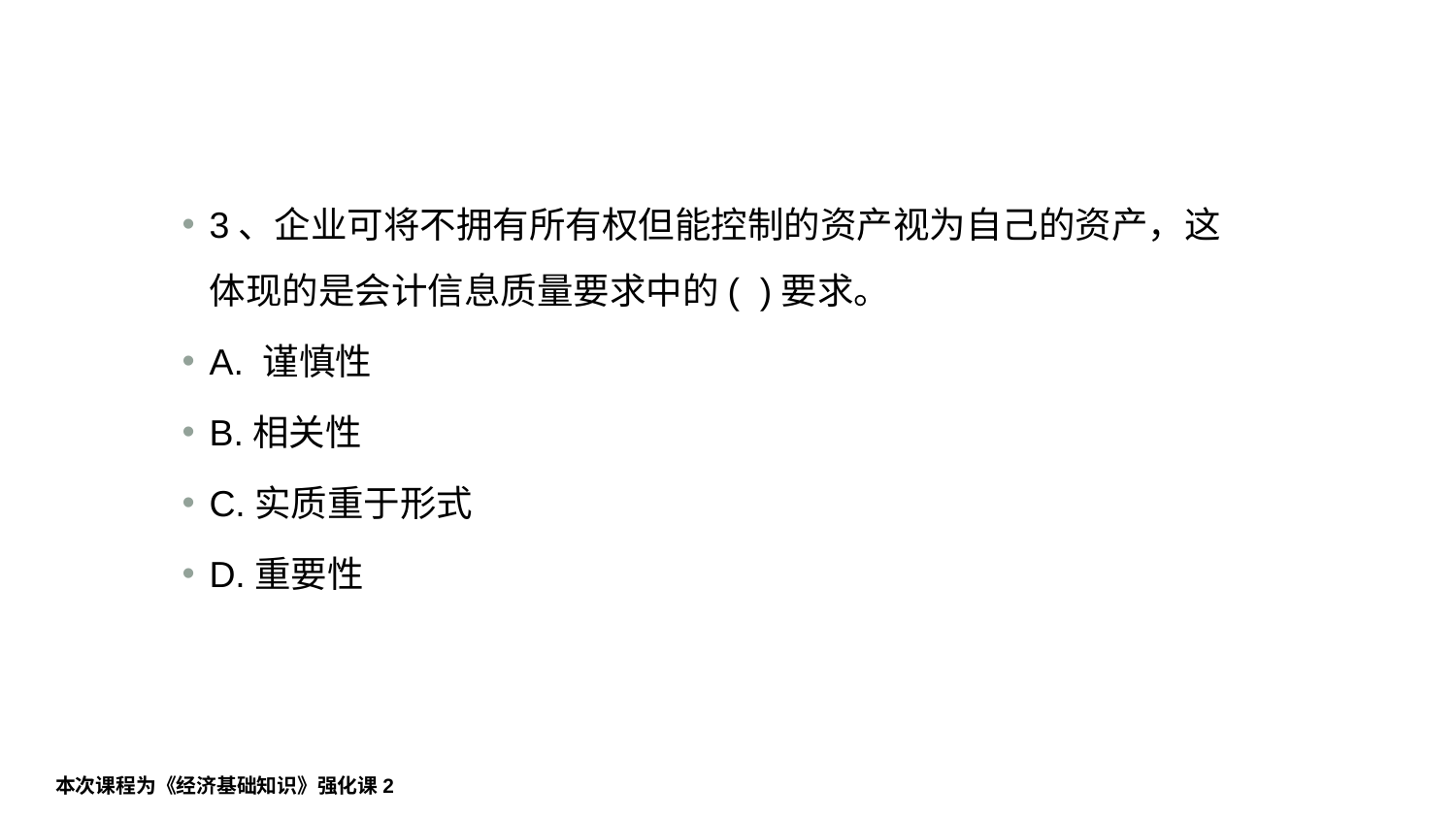

#
3、企业可将不拥有所有权但能控制的资产视为自己的资产，这体现的是会计信息质量要求中的(  )要求。
A. 谨慎性
B.相关性
C.实质重于形式
D.重要性